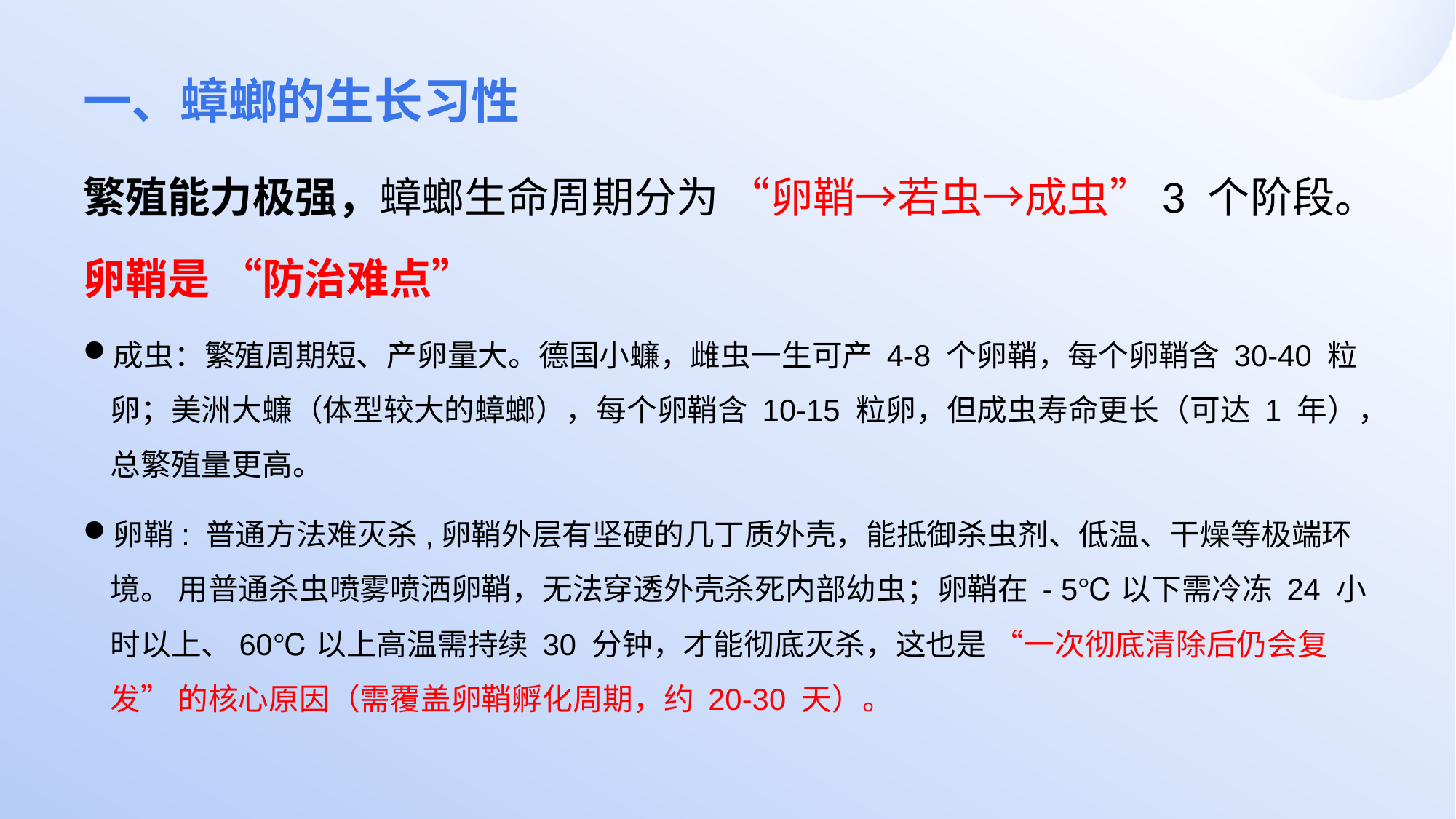

# 一、蟑螂的生长习性
繁殖能力极强，蟑螂生命周期分为 “卵鞘→若虫→成虫”3 个阶段。
卵鞘是 “防治难点”
成虫：繁殖周期短、产卵量大。德国小蠊，雌虫一生可产 4-8 个卵鞘，每个卵鞘含 30-40 粒卵；美洲大蠊（体型较大的蟑螂），每个卵鞘含 10-15 粒卵，但成虫寿命更长（可达 1 年），总繁殖量更高。
卵鞘: 普通方法难灭杀,卵鞘外层有坚硬的几丁质外壳，能抵御杀虫剂、低温、干燥等极端环境。 用普通杀虫喷雾喷洒卵鞘，无法穿透外壳杀死内部幼虫；卵鞘在 - 5℃以下需冷冻 24 小时以上、60℃以上高温需持续 30 分钟，才能彻底灭杀，这也是 “一次彻底清除后仍会复发” 的核心原因（需覆盖卵鞘孵化周期，约 20-30 天）。